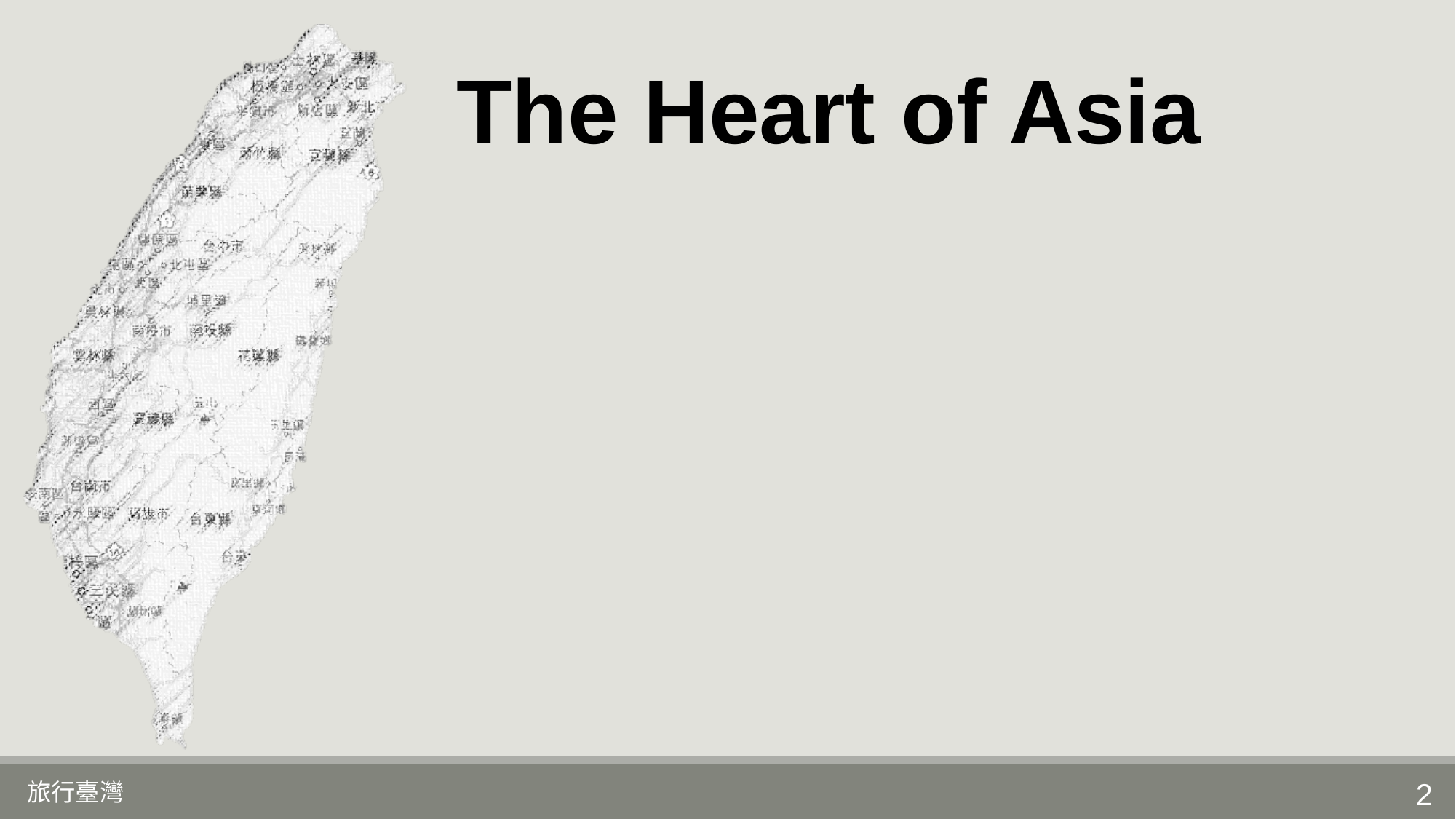

# The Heart of Asia

旅行臺灣
2